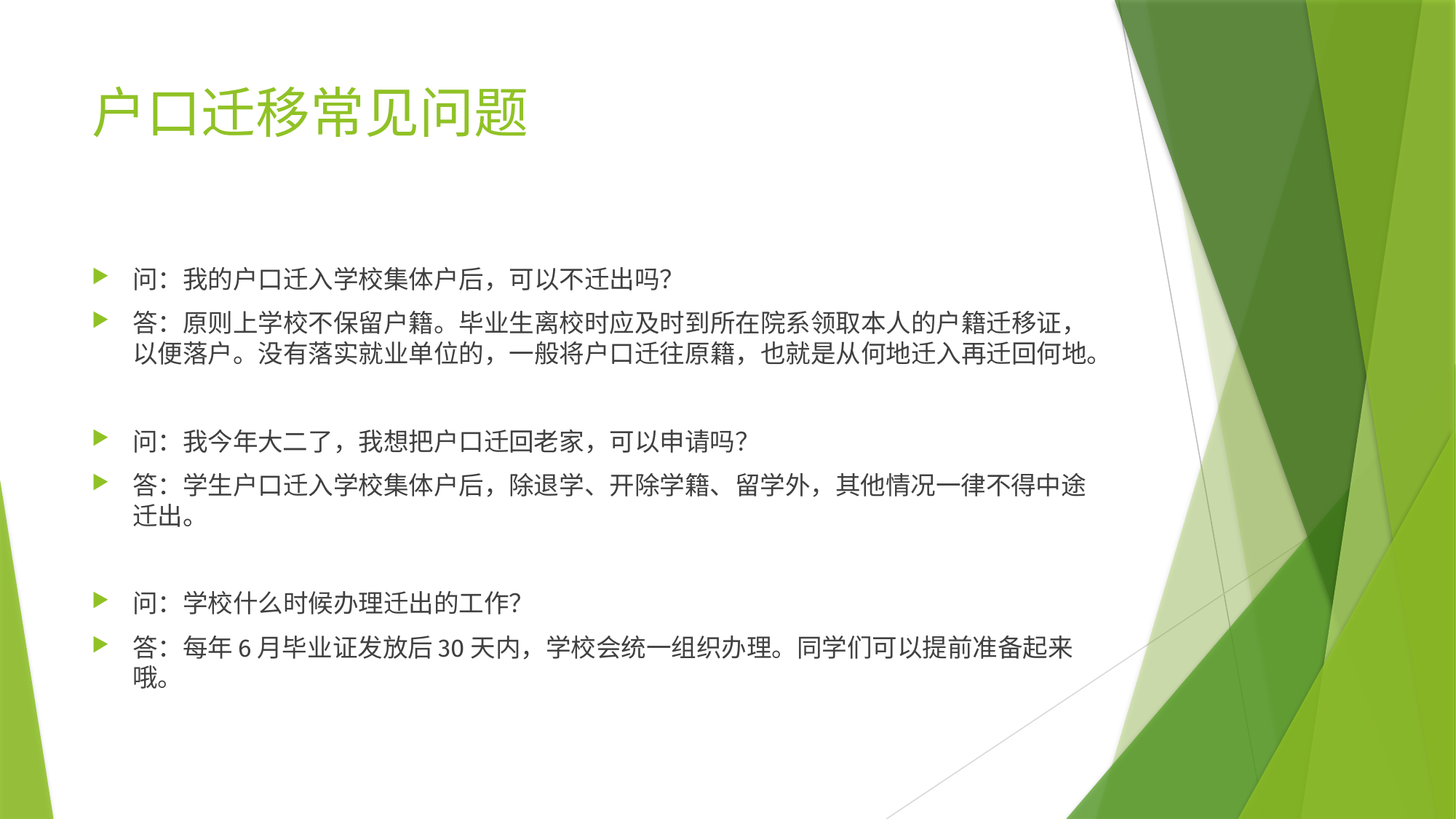

# 户口迁移常见问题
问：我的户口迁入学校集体户后，可以不迁出吗？
答：原则上学校不保留户籍。毕业生离校时应及时到所在院系领取本人的户籍迁移证，以便落户。没有落实就业单位的，一般将户口迁往原籍，也就是从何地迁入再迁回何地。

问：我今年大二了，我想把户口迁回老家，可以申请吗？
答：学生户口迁入学校集体户后，除退学、开除学籍、留学外，其他情况一律不得中途迁出。

问：学校什么时候办理迁出的工作？
答：每年6月毕业证发放后30天内，学校会统一组织办理。同学们可以提前准备起来哦。